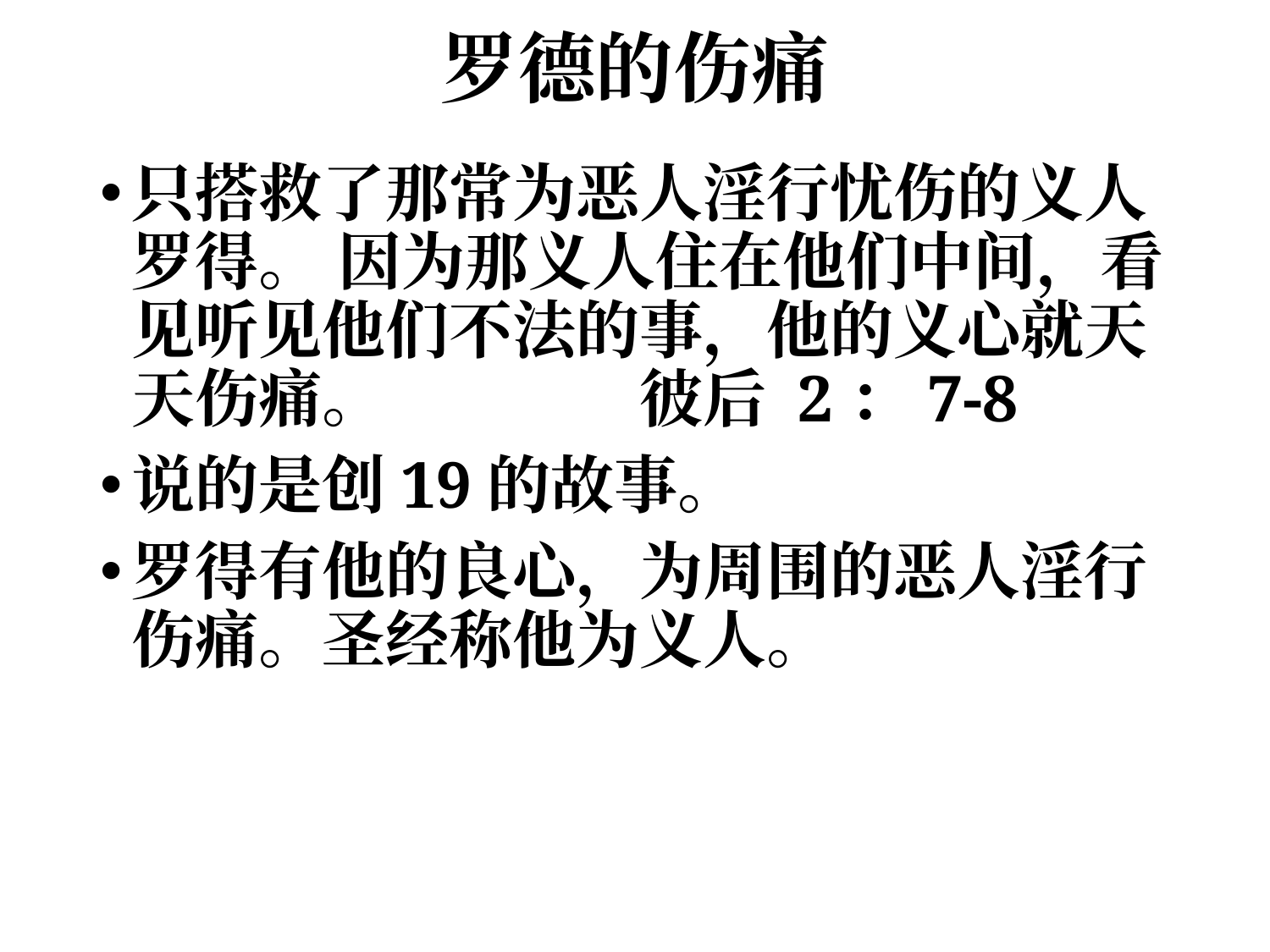

# 罗德的伤痛
只搭救了那常为恶人淫行忧伤的义人罗得。 因为那义人住在他们中间，看见听见他们不法的事，他的义心就天天伤痛。		彼后 2：7-8
说的是创19的故事。
罗得有他的良心，为周围的恶人淫行伤痛。圣经称他为义人。